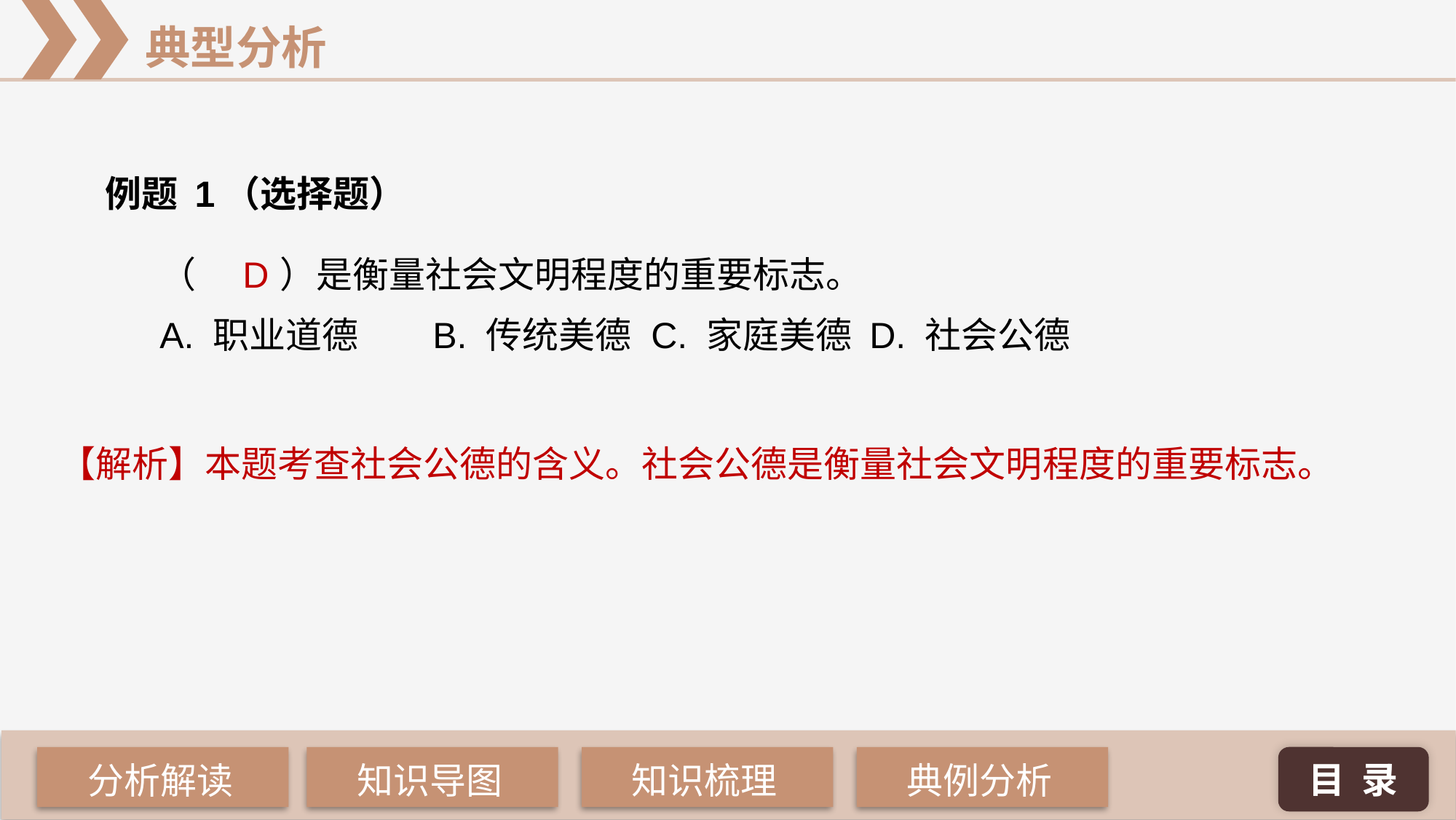

例题 1（选择题）
（ 	        ）是衡量社会文明程度的重要标志。
A. 职业道德 	B. 传统美德 	C. 家庭美德 	D. 社会公德
D
【解析】本题考查社会公德的含义。社会公德是衡量社会文明程度的重要标志。